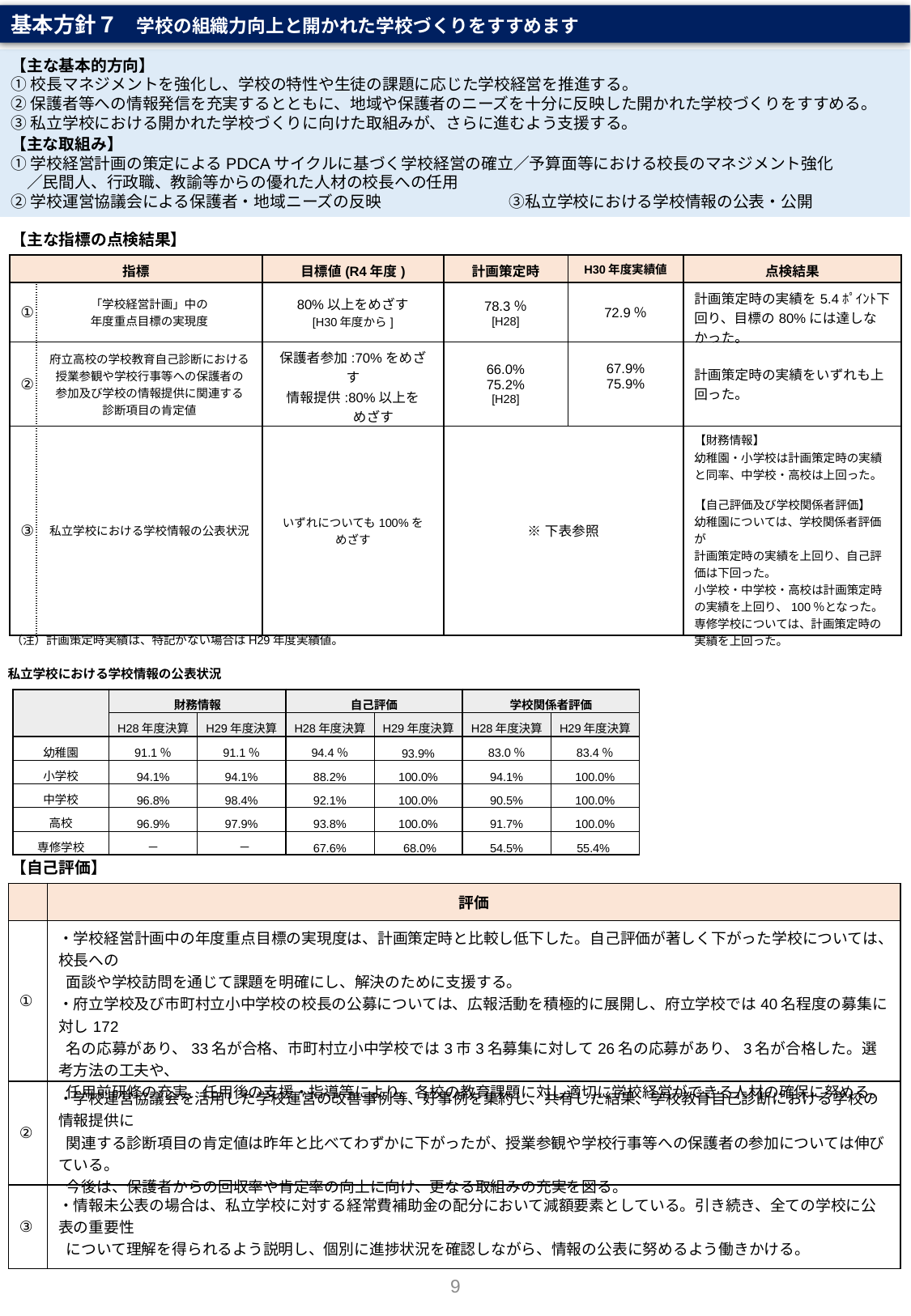

基本方針７　学校の組織力向上と開かれた学校づくりをすすめます
【主な基本的方向】
①校長マネジメントを強化し、学校の特性や生徒の課題に応じた学校経営を推進する。
②保護者等への情報発信を充実するとともに、地域や保護者のニーズを十分に反映した開かれた学校づくりをすすめる。
③私立学校における開かれた学校づくりに向けた取組みが、さらに進むよう支援する。

【主な取組み】
①学校経営計画の策定によるPDCAサイクルに基づく学校経営の確立／予算面等における校長のマネジメント強化
　／民間人、行政職、教諭等からの優れた人材の校長への任用
②学校運営協議会による保護者・地域ニーズの反映　　　　　　　　③私立学校における学校情報の公表・公開
【主な指標の点検結果】
| 指標 |  | 目標値(R4年度) | 計画策定時 | H30年度実績値 | 点検結果 |
| --- | --- | --- | --- | --- | --- |
| ① | 「学校経営計画」中の 年度重点目標の実現度 | 80%以上をめざす [H30年度から] | 78.3％ [H28] | 72.9％ | 計画策定時の実績を5.4ﾎﾟｲﾝﾄ下回り、目標の80%には達しなかった。 |
| ② | 府立高校の学校教育自己診断における 授業参観や学校行事等への保護者の 参加及び学校の情報提供に関連する 診断項目の肯定値 | 保護者参加:70%をめざす 情報提供:80%以上を 　　　めざす | 66.0% 75.2% [H28] | 67.9% 75.9% | 計画策定時の実績をいずれも上回った。 |
| ③ | 私立学校における学校情報の公表状況 | いずれについても100%を めざす | ※下表参照 |  | 【財務情報】 幼稚園・小学校は計画策定時の実績と同率、中学校・高校は上回った。 【自己評価及び学校関係者評価】 幼稚園については、学校関係者評価が 計画策定時の実績を上回り、自己評価は下回った。 小学校・中学校・高校は計画策定時の実績を上回り、100％となった。 専修学校については、計画策定時の実績を上回った。 |
（注）計画策定時実績は、特記がない場合はH29年度実績値。
私立学校における学校情報の公表状況
|  | 財務情報 |  | 自己評価 |  | 学校関係者評価 |  |
| --- | --- | --- | --- | --- | --- | --- |
|  | H28年度決算 | H29年度決算 | H28年度決算 | H29年度決算 | H28年度決算 | H29年度決算 |
| 幼稚園 | 91.1％ | 91.1％ | 94.4％ | 93.9% | 83.0％ | 83.4％ |
| 小学校 | 94.1% | 94.1% | 88.2% | 100.0% | 94.1% | 100.0% |
| 中学校 | 96.8% | 98.4% | 92.1% | 100.0% | 90.5% | 100.0% |
| 高校 | 96.9% | 97.9% | 93.8% | 100.0% | 91.7% | 100.0% |
| 専修学校 | － | － | 67.6% | 68.0% | 54.5% | 55.4% |
【自己評価】
|  | 評価 |
| --- | --- |
| ① | ・学校経営計画中の年度重点目標の実現度は、計画策定時と比較し低下した。自己評価が著しく下がった学校については、校長への 面談や学校訪問を通じて課題を明確にし、解決のために支援する。 ・府立学校及び市町村立小中学校の校長の公募については、広報活動を積極的に展開し、府立学校では40名程度の募集に対し172 名の応募があり、33名が合格、市町村立小中学校では3市3名募集に対して26名の応募があり、3名が合格した。選考方法の工夫や、 任用前研修の充実、任用後の支援・指導等により、各校の教育課題に対し適切に学校経営ができる人材の確保に努める。 |
| ② | ・学校運営協議会を活用した学校運営の改善事例等、好事例を集約し、共有した結果、学校教育自己診断における学校の情報提供に 関連する診断項目の肯定値は昨年と比べてわずかに下がったが、授業参観や学校行事等への保護者の参加については伸びている。 今後は、保護者からの回収率や肯定率の向上に向け、更なる取組みの充実を図る。 |
| ③ | ・情報未公表の場合は、私立学校に対する経常費補助金の配分において減額要素としている。引き続き、全ての学校に公表の重要性 について理解を得られるよう説明し、個別に進捗状況を確認しながら、情報の公表に努めるよう働きかける。 |
9